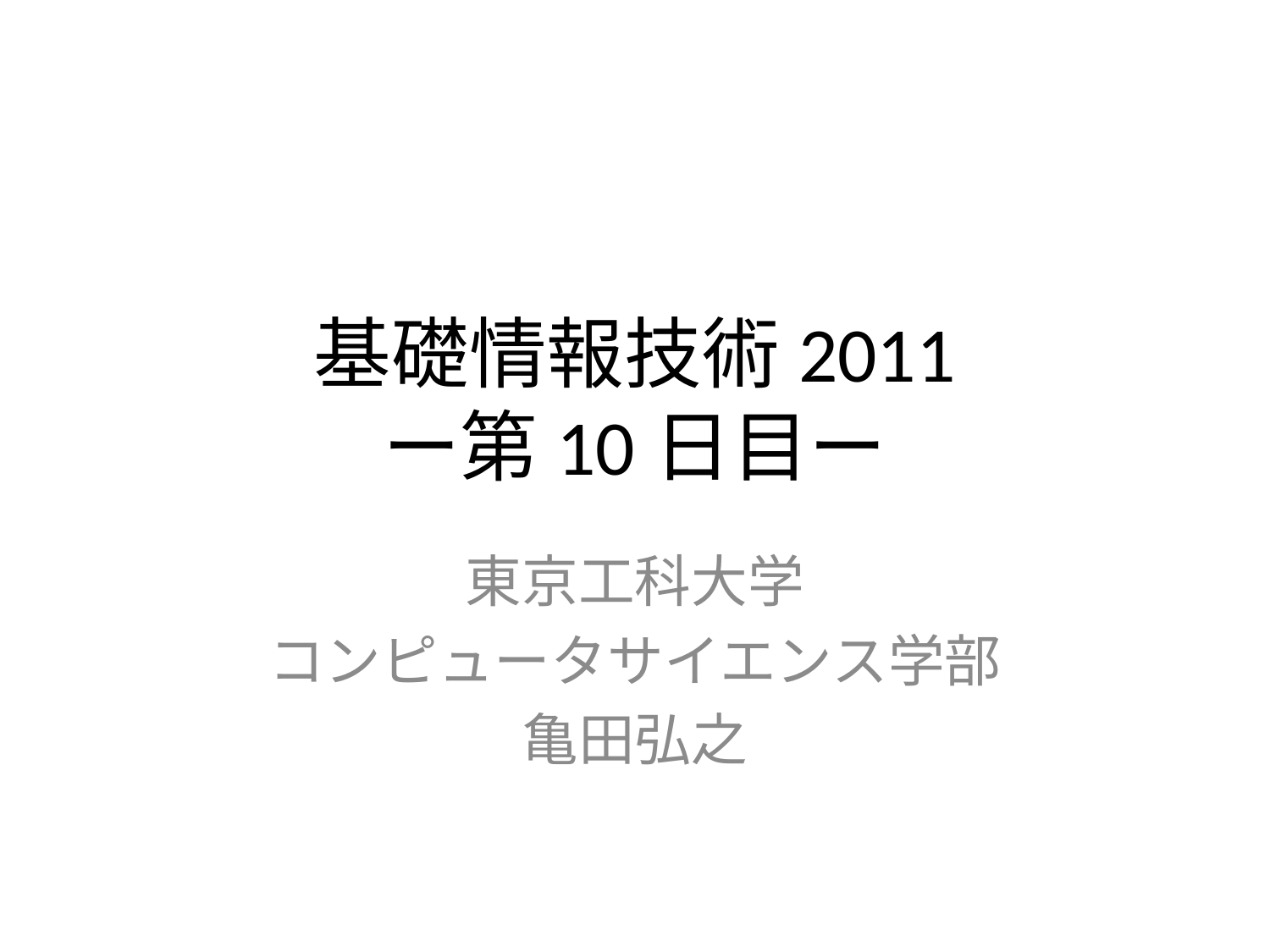

# 基礎情報技術2011 ー第10日目ー
東京工科大学
コンピュータサイエンス学部
亀田弘之